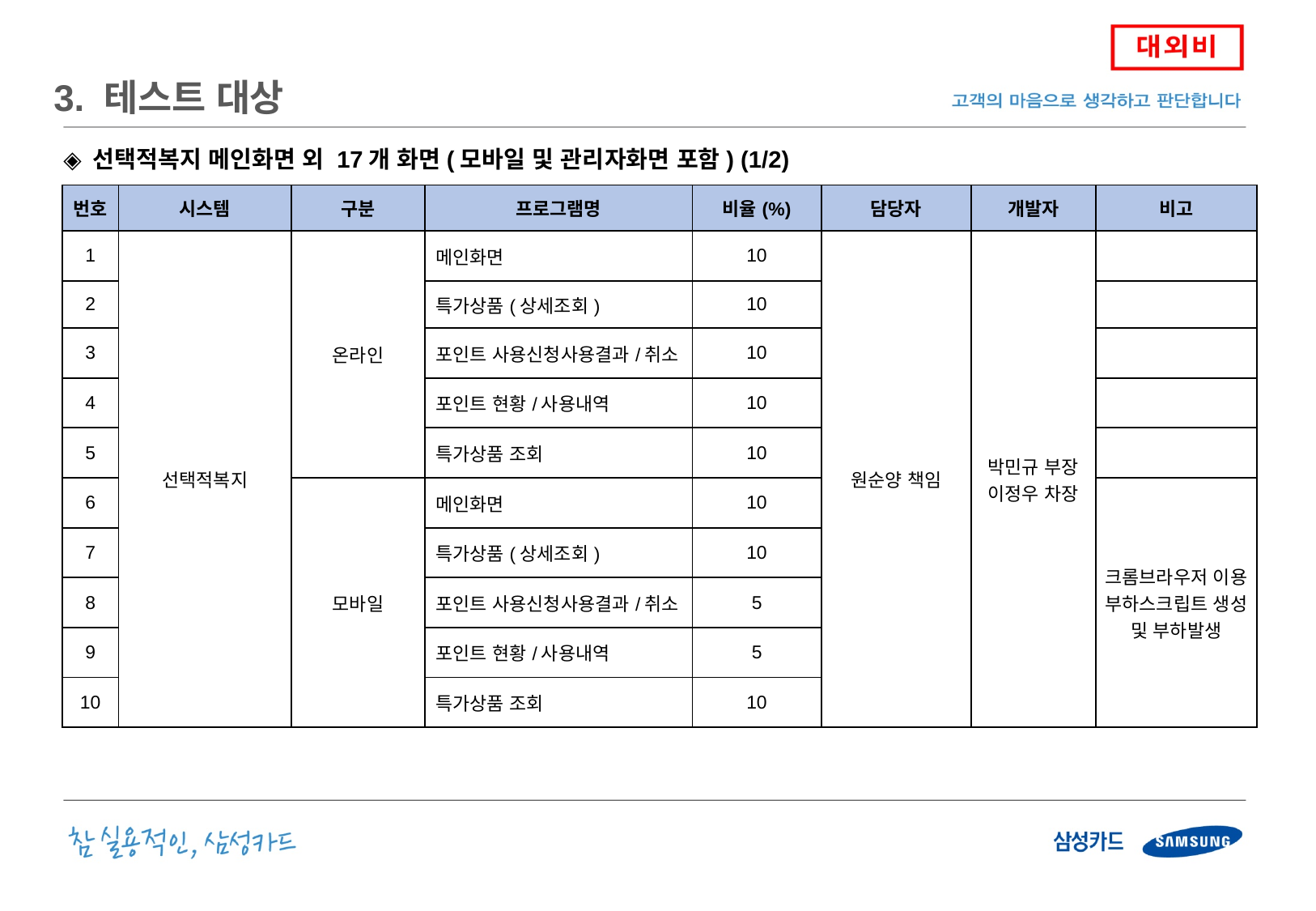

3. 테스트 대상
◈ 선택적복지 메인화면 외 17개 화면(모바일 및 관리자화면 포함) (1/2)
| 번호 | 시스템 | 구분 | 프로그램명 | 비율(%) | 담당자 | 개발자 | 비고 |
| --- | --- | --- | --- | --- | --- | --- | --- |
| 1 | 선택적복지 | 온라인 | 메인화면 | 10 | 원순양 책임 | 박민규 부장 이정우 차장 |  |
| 2 |  |  | 특가상품(상세조회) | 10 |  |  |  |
| 3 |  |  | 포인트 사용신청사용결과/취소 | 10 |  |  |  |
| 4 |  |  | 포인트 현황/사용내역 | 10 |  |  |  |
| 5 |  |  | 특가상품 조회 | 10 |  |  |  |
| 6 |  | 모바일 | 메인화면 | 10 |  |  | 크롬브라우저 이용 부하스크립트 생성 및 부하발생 |
| 7 |  |  | 특가상품(상세조회) | 10 |  |  |  |
| 8 |  |  | 포인트 사용신청사용결과/취소 | 5 |  |  |  |
| 9 |  |  | 포인트 현황/사용내역 | 5 |  |  |  |
| 10 |  |  | 특가상품 조회 | 10 |  |  |  |